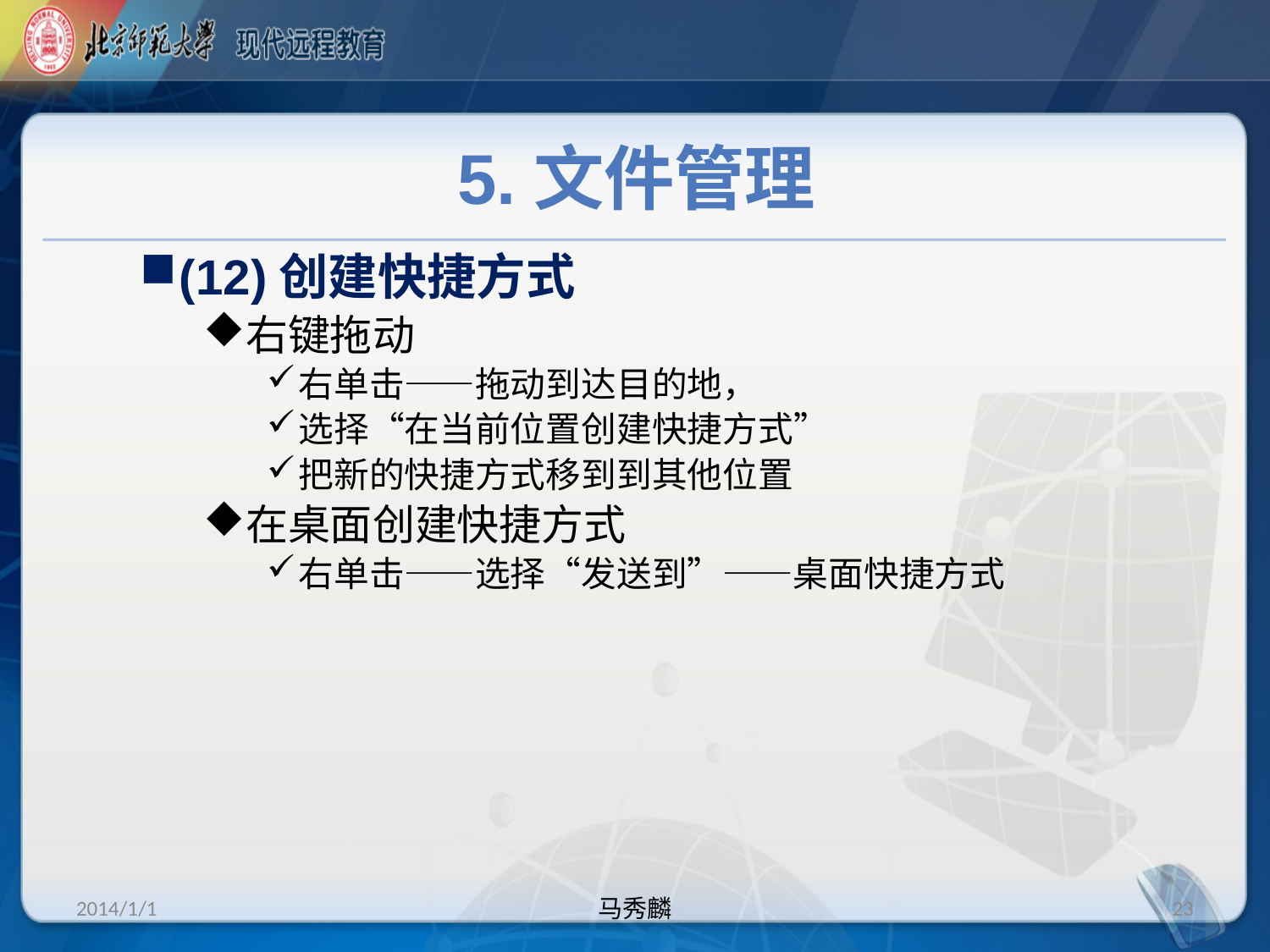

# 5.文件管理
(12)创建快捷方式
右键拖动
右单击——拖动到达目的地，
选择“在当前位置创建快捷方式”
把新的快捷方式移到到其他位置
在桌面创建快捷方式
右单击——选择“发送到”——桌面快捷方式

2014/1/1
马秀麟
23